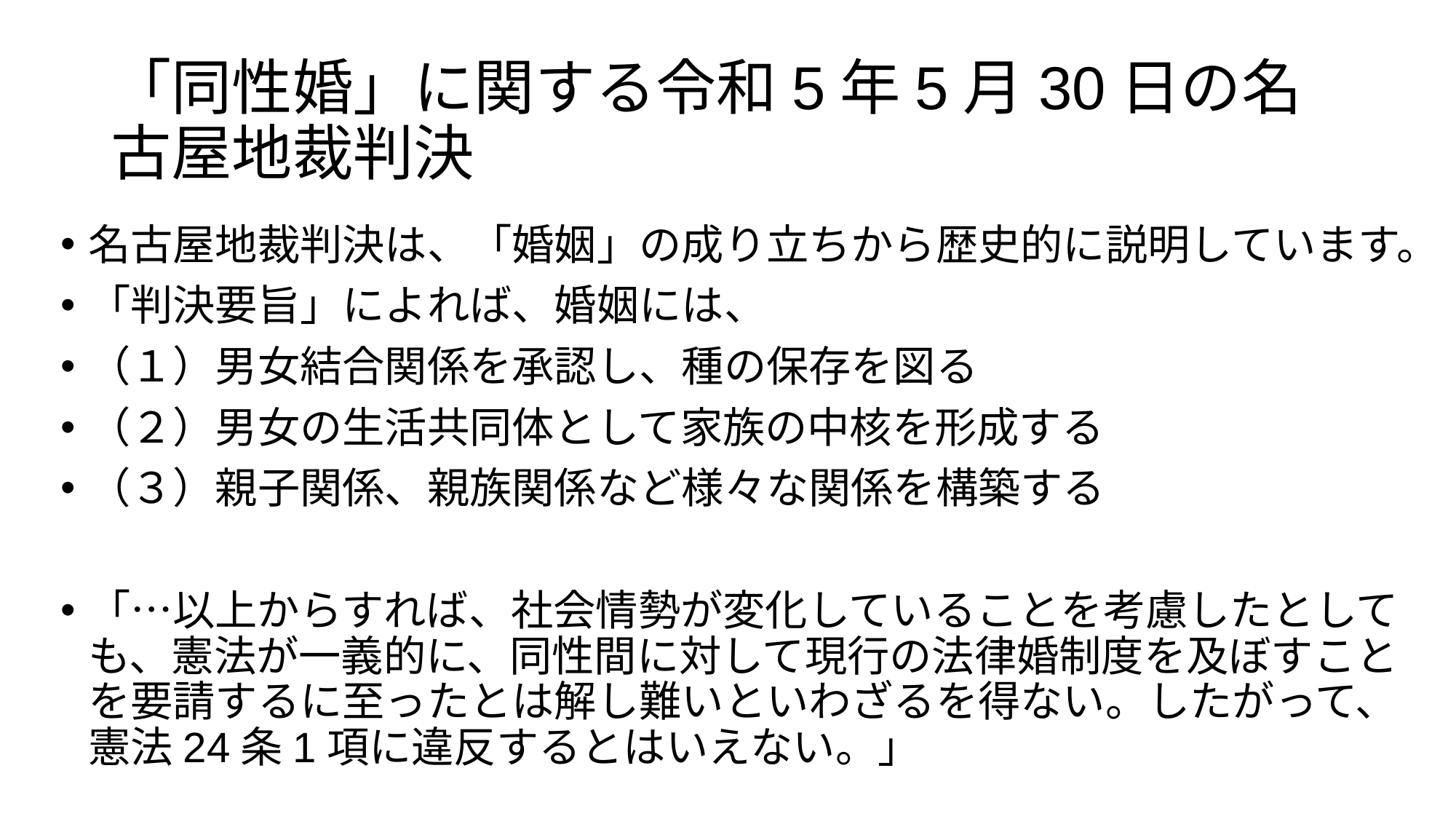

# 「同性婚」に関する令和5年5月30日の名古屋地裁判決
名古屋地裁判決は、「婚姻」の成り立ちから歴史的に説明しています。
「判決要旨」によれば、婚姻には、
（１）男女結合関係を承認し、種の保存を図る
（２）男女の生活共同体として家族の中核を形成する
（３）親子関係、親族関係など様々な関係を構築する

「…以上からすれば、社会情勢が変化していることを考慮したとしても、憲法が一義的に、同性間に対して現行の法律婚制度を及ぼすことを要請するに至ったとは解し難いといわざるを得ない。したがって、憲法24条1項に違反するとはいえない。」